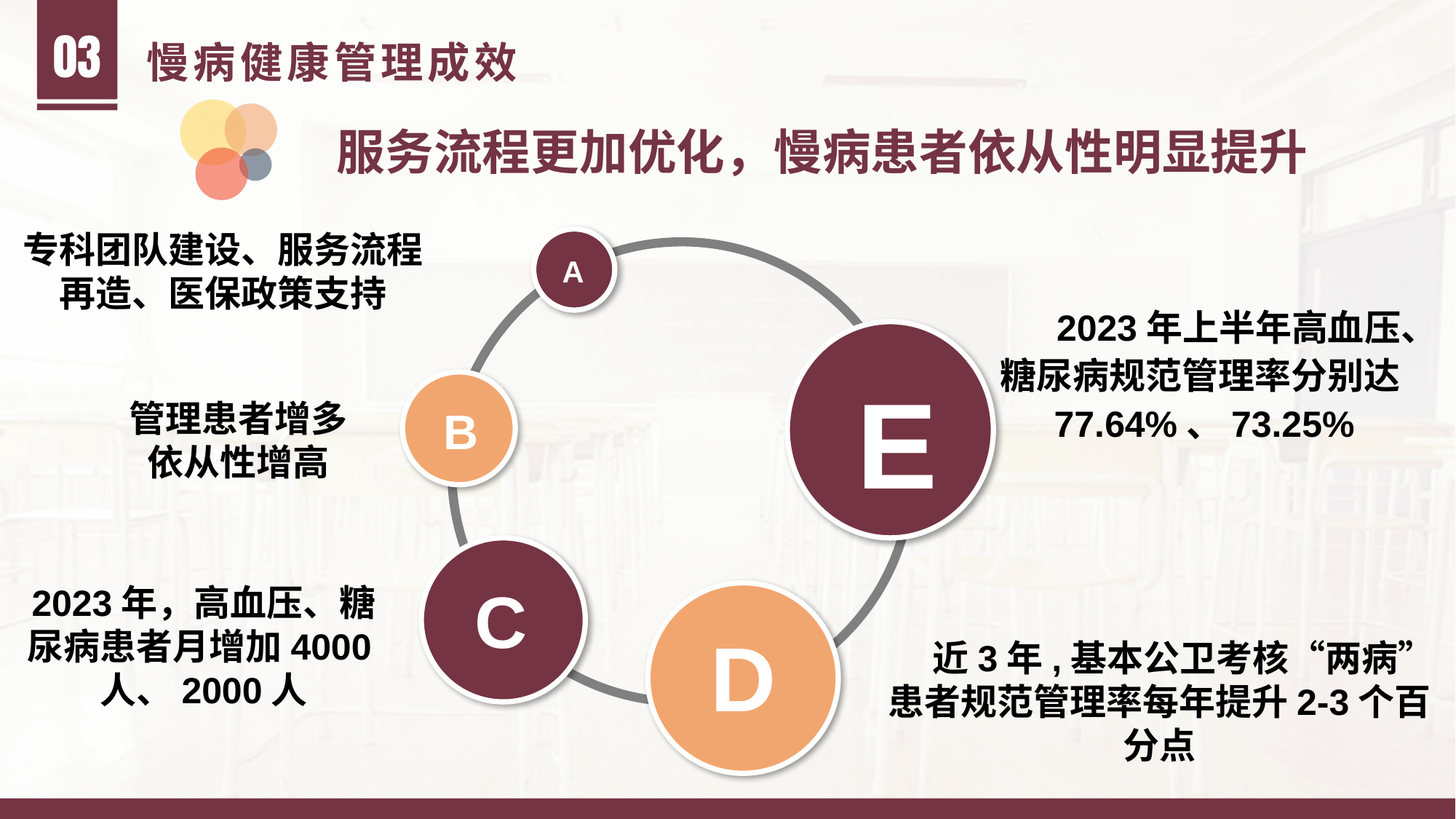

03

慢病健康管理成效

服务流程更加优化，慢病患者依从性明显提升
专科团队建设、服务流程再造、医保政策支持

A

2023年上半年高血压、糖尿病规范管理率分别达77.64%、73.25%

E

B
管理患者增多
依从性增高

C
2023年，高血压、糖尿病患者月增加4000人、2000人

D
近3年,基本公卫考核“两病”患者规范管理率每年提升2-3个百分点